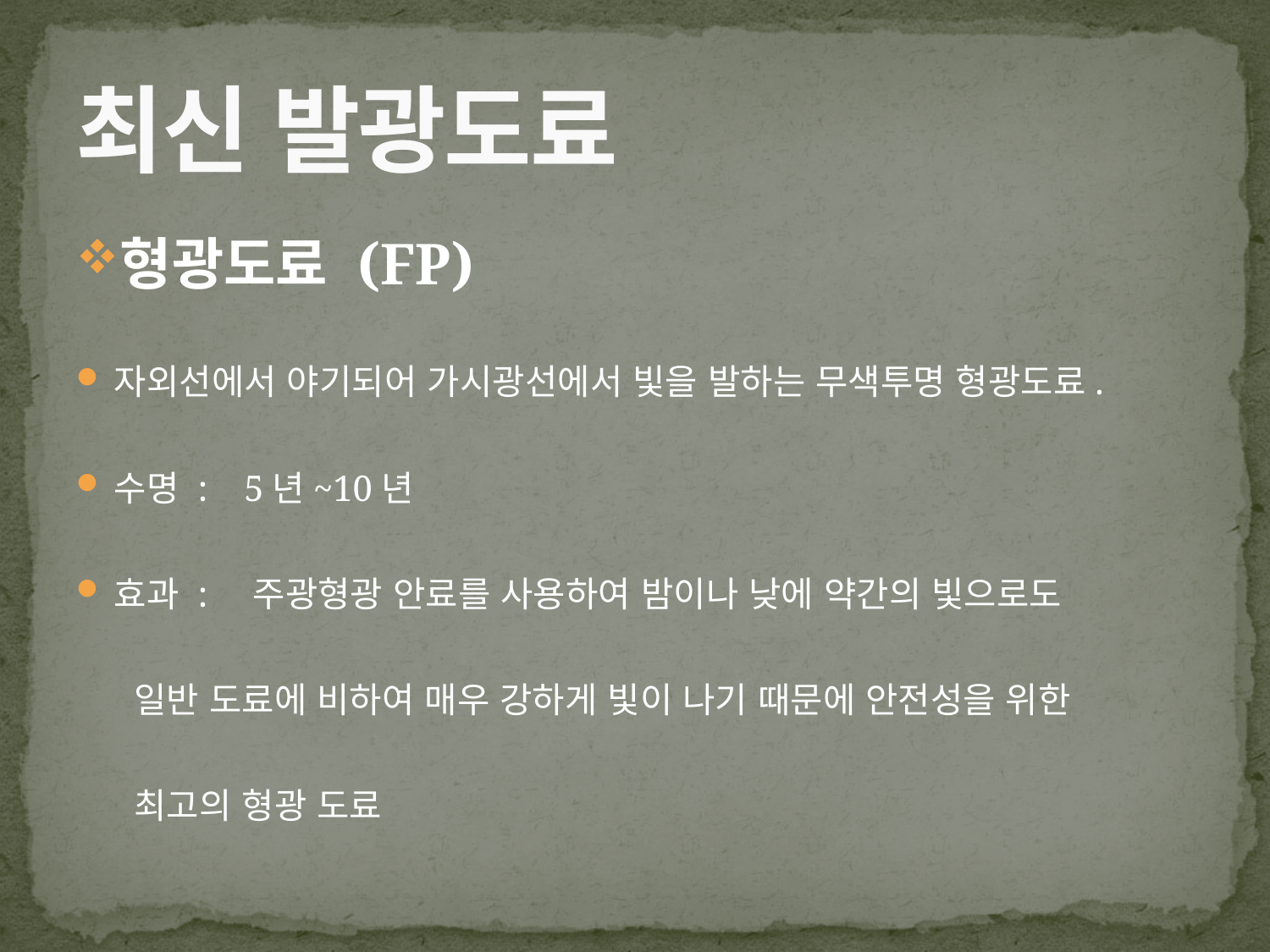

# 최신 발광도료
형광도료 (FP)

자외선에서 야기되어 가시광선에서 빛을 발하는 무색투명 형광도료.

수명 :    5년~10년

효과 :    주광형광 안료를 사용하여 밤이나 낮에 약간의 빛으로도

     일반 도료에 비하여 매우 강하게 빛이 나기 때문에 안전성을 위한

     최고의 형광 도료